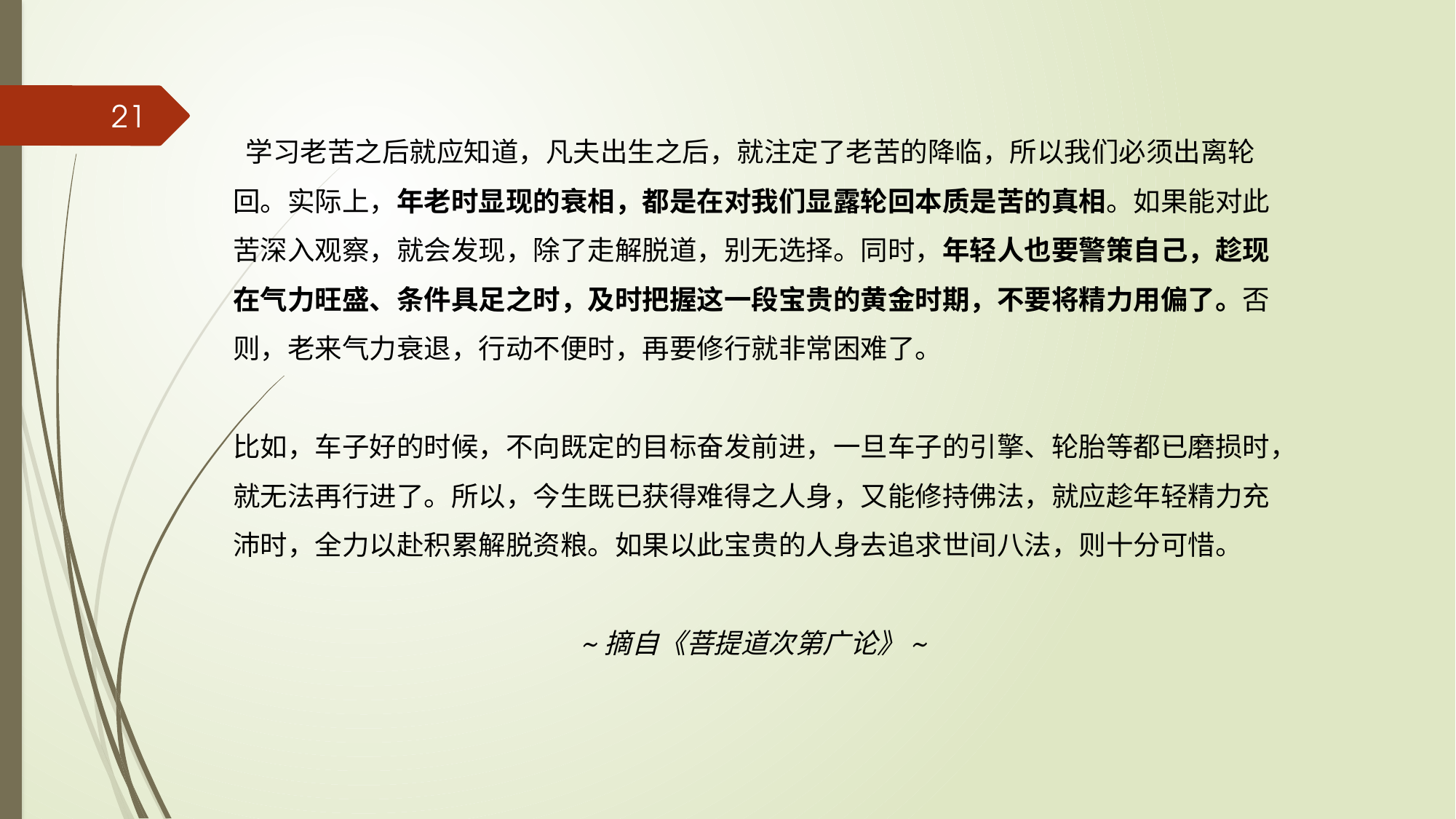

21
 学习老苦之后就应知道，凡夫出生之后，就注定了老苦的降临，所以我们必须出离轮回。实际上，年老时显现的衰相，都是在对我们显露轮回本质是苦的真相。如果能对此苦深入观察，就会发现，除了走解脱道，别无选择。同时，年轻人也要警策自己，趁现在气力旺盛、条件具足之时，及时把握这一段宝贵的黄金时期，不要将精力用偏了。否则，老来气力衰退，行动不便时，再要修行就非常困难了。

比如，车子好的时候，不向既定的目标奋发前进，一旦车子的引擎、轮胎等都已磨损时，就无法再行进了。所以，今生既已获得难得之人身，又能修持佛法，就应趁年轻精力充沛时，全力以赴积累解脱资粮。如果以此宝贵的人身去追求世间八法，则十分可惜。

~摘自《菩提道次第广论》~